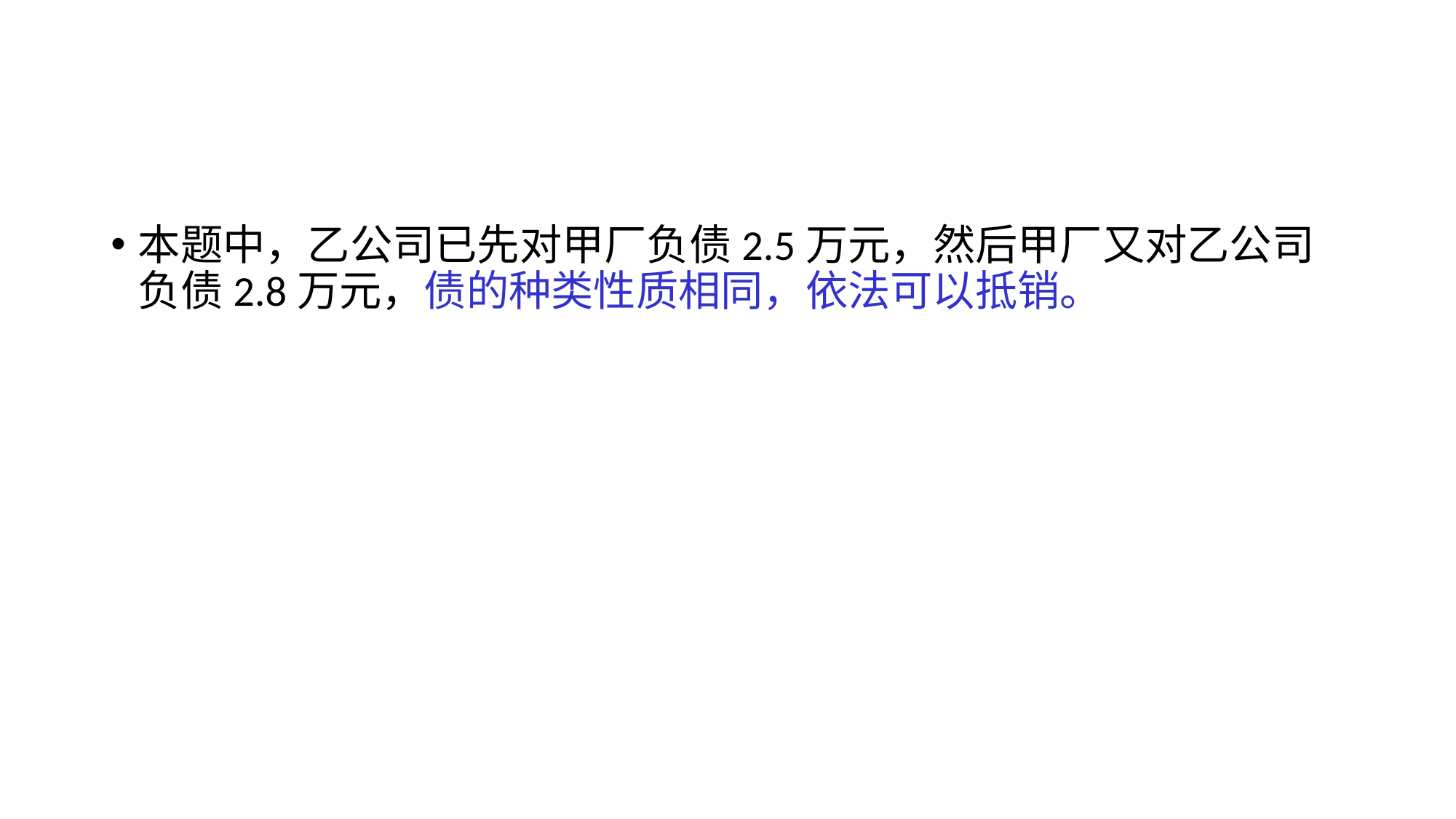

#
本题中，乙公司已先对甲厂负债2.5万元，然后甲厂又对乙公司负债2.8万元，债的种类性质相同，依法可以抵销。